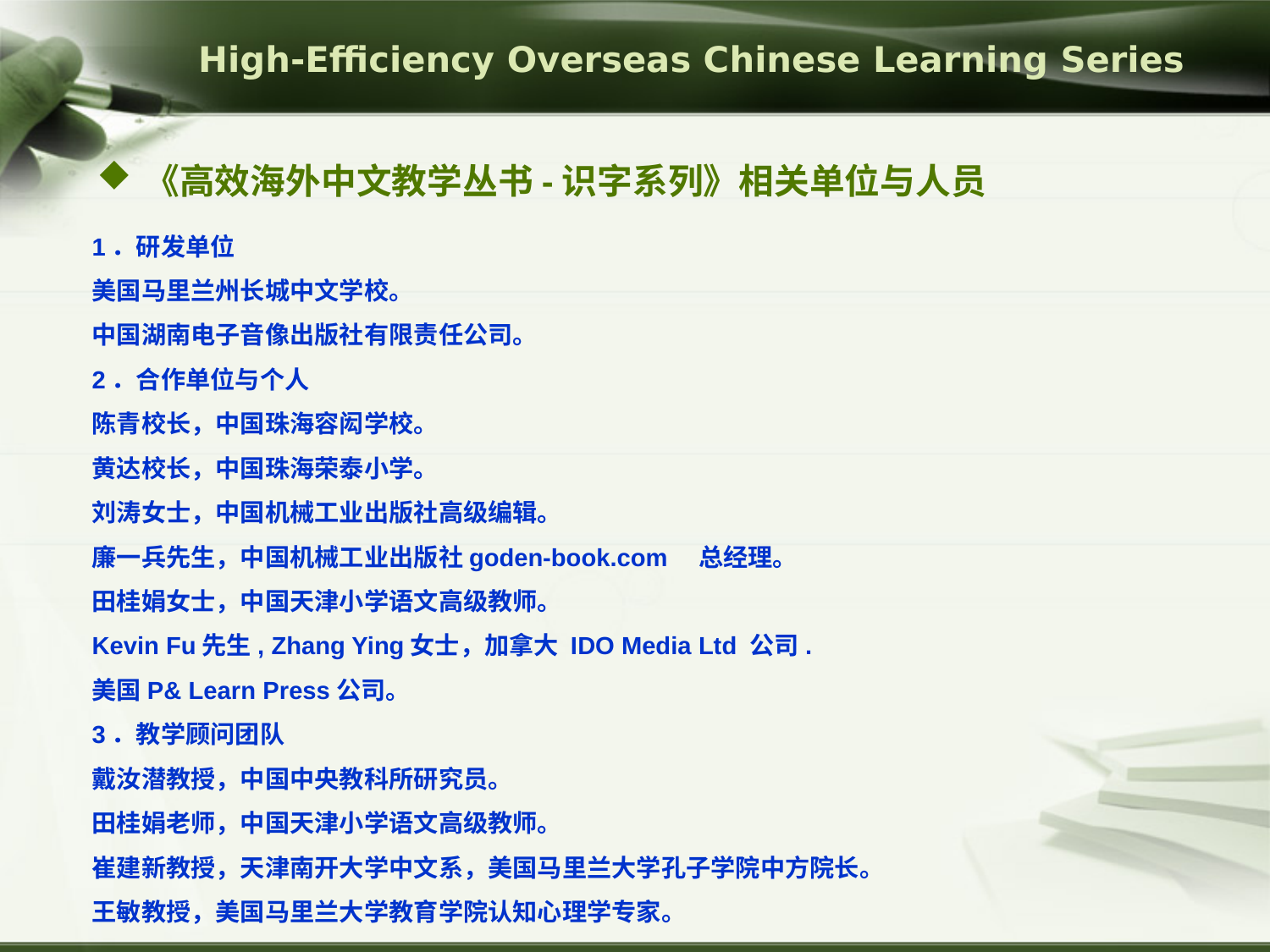

# High-Efficiency Overseas Chinese Learning Series
《高效海外中文教学丛书-识字系列》相关单位与人员
1．研发单位
美国马里兰州长城中文学校。
中国湖南电子音像出版社有限责任公司。
2．合作单位与个人
陈青校长，中国珠海容闳学校。
黄达校长，中国珠海荣泰小学。
刘涛女士，中国机械工业出版社高级编辑。
廉一兵先生，中国机械工业出版社goden-book.com　总经理。
田桂娟女士，中国天津小学语文高级教师。
Kevin Fu先生, Zhang Ying女士，加拿大 IDO Media Ltd 公司.
美国P& Learn Press公司。
3．教学顾问团队
戴汝潜教授，中国中央教科所研究员。
田桂娟老师，中国天津小学语文高级教师。
崔建新教授，天津南开大学中文系，美国马里兰大学孔子学院中方院长。
王敏教授，美国马里兰大学教育学院认知心理学专家。